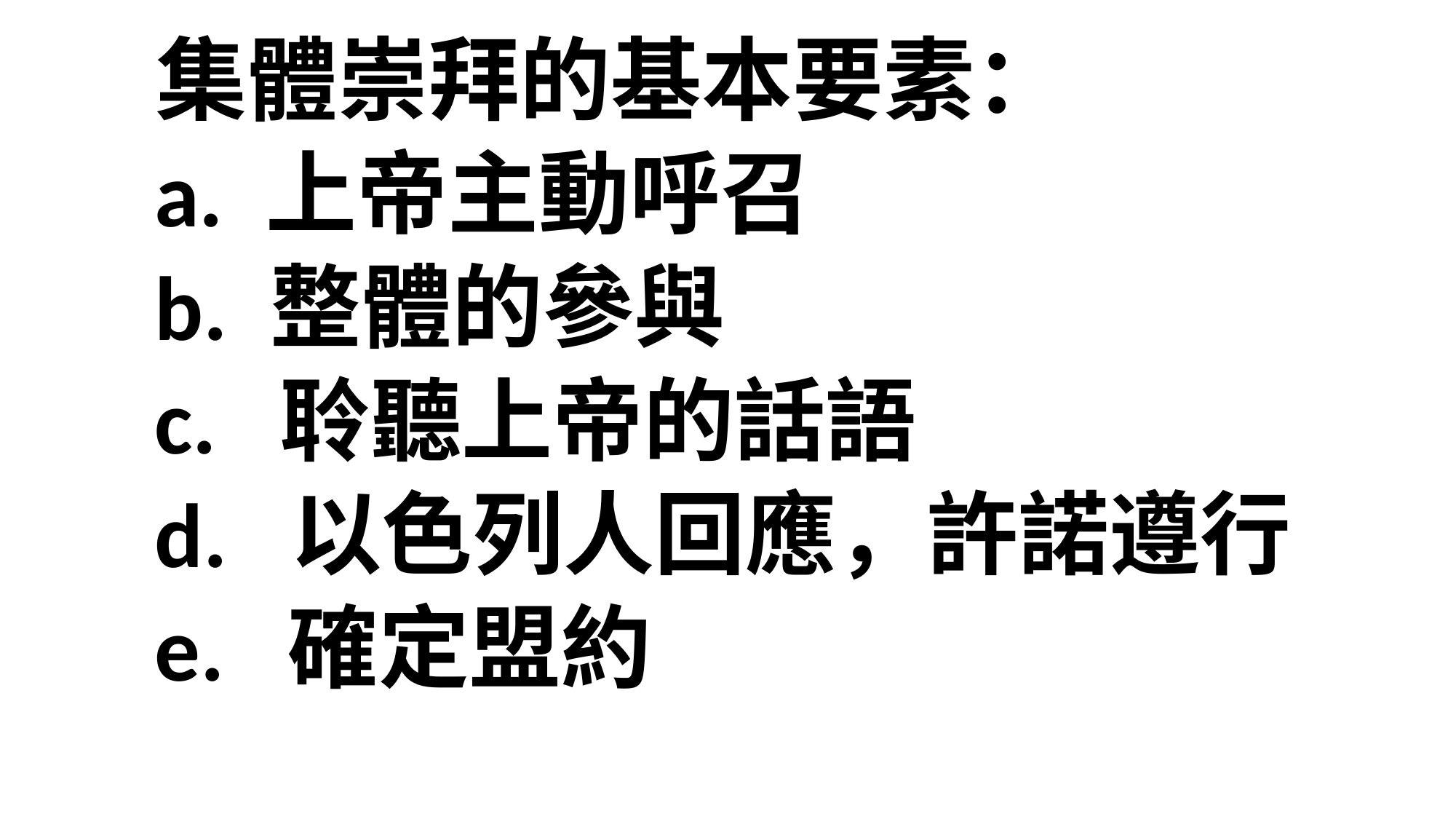

集體崇拜的基本要素：
   a. 上帝主動呼召
   b. 整體的參與
   c.  聆聽上帝的話語
   d.  以色列人回應，許諾遵行
   e.  確定盟約